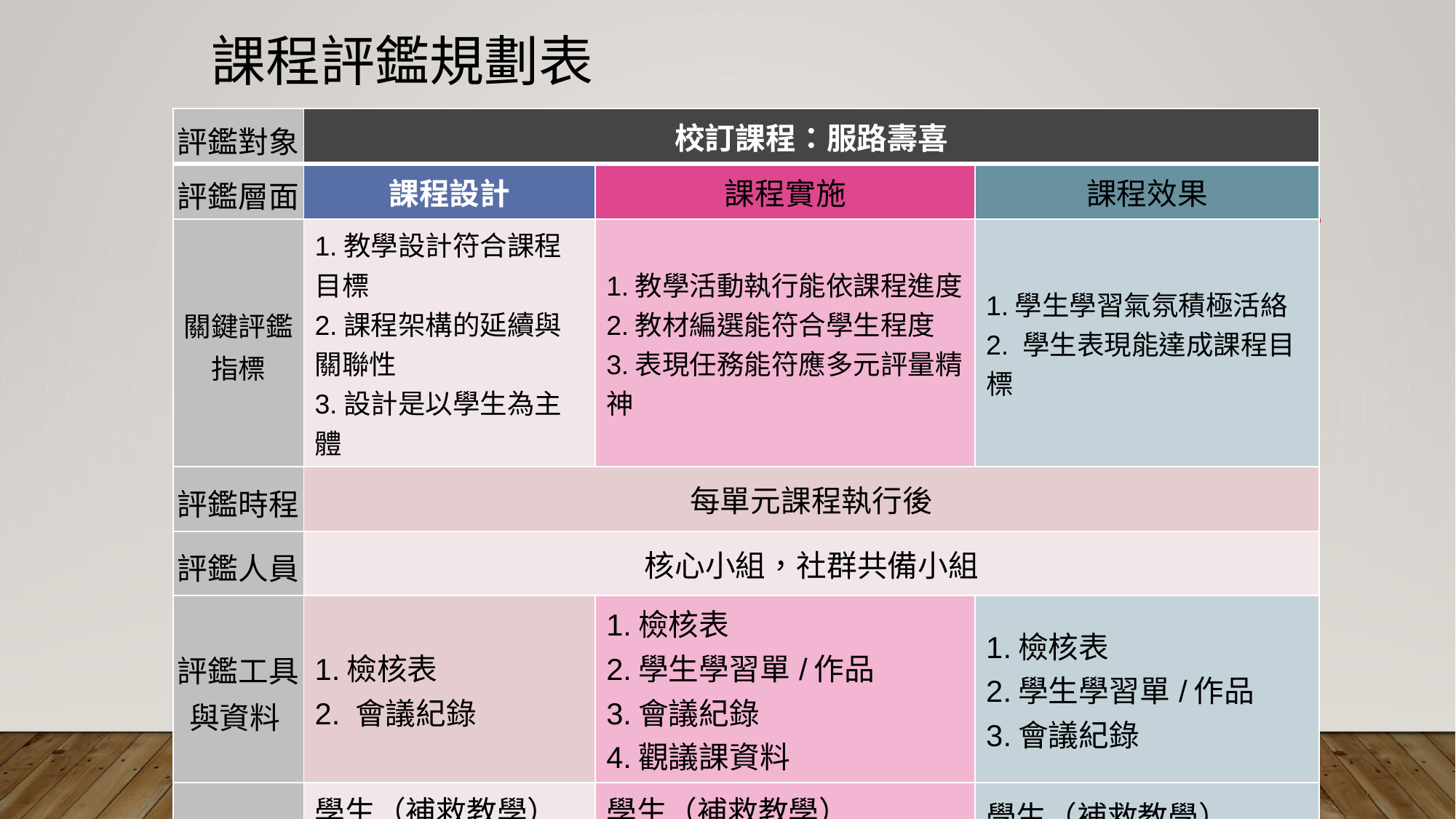

# 課程評鑑規劃表
| 評鑑對象 | 校訂課程：服路壽喜 |  |  |
| --- | --- | --- | --- |
| 評鑑層面 | 課程設計 | 課程實施 | 課程效果 |
| 關鍵評鑑 指標 | 1.教學設計符合課程目標 2.課程架構的延續與關聯性 3.設計是以學生為主體 | 1.教學活動執行能依課程進度 2.教材編選能符合學生程度 3.表現任務能符應多元評量精神 | 1.學生學習氣氛積極活絡 2. 學生表現能達成課程目標 |
| 評鑑時程 | 每單元課程執行後 |  |  |
| 評鑑人員 | 核心小組，社群共備小組 |  |  |
| 評鑑工具與資料 | 1.檢核表 2. 會議紀錄 | 1.檢核表 2.學生學習單/作品 3.會議紀錄 4.觀議課資料 | 1.檢核表 2.學生學習單/作品 3.會議紀錄 |
| 評鑑結果運用 | 學生（補救教學） 課程（教學調整） 教師（增能規劃） | 學生（補救教學） 課程（教學調整） 教師（增能規劃） | 學生（補救教學） 課程（教學調整） |